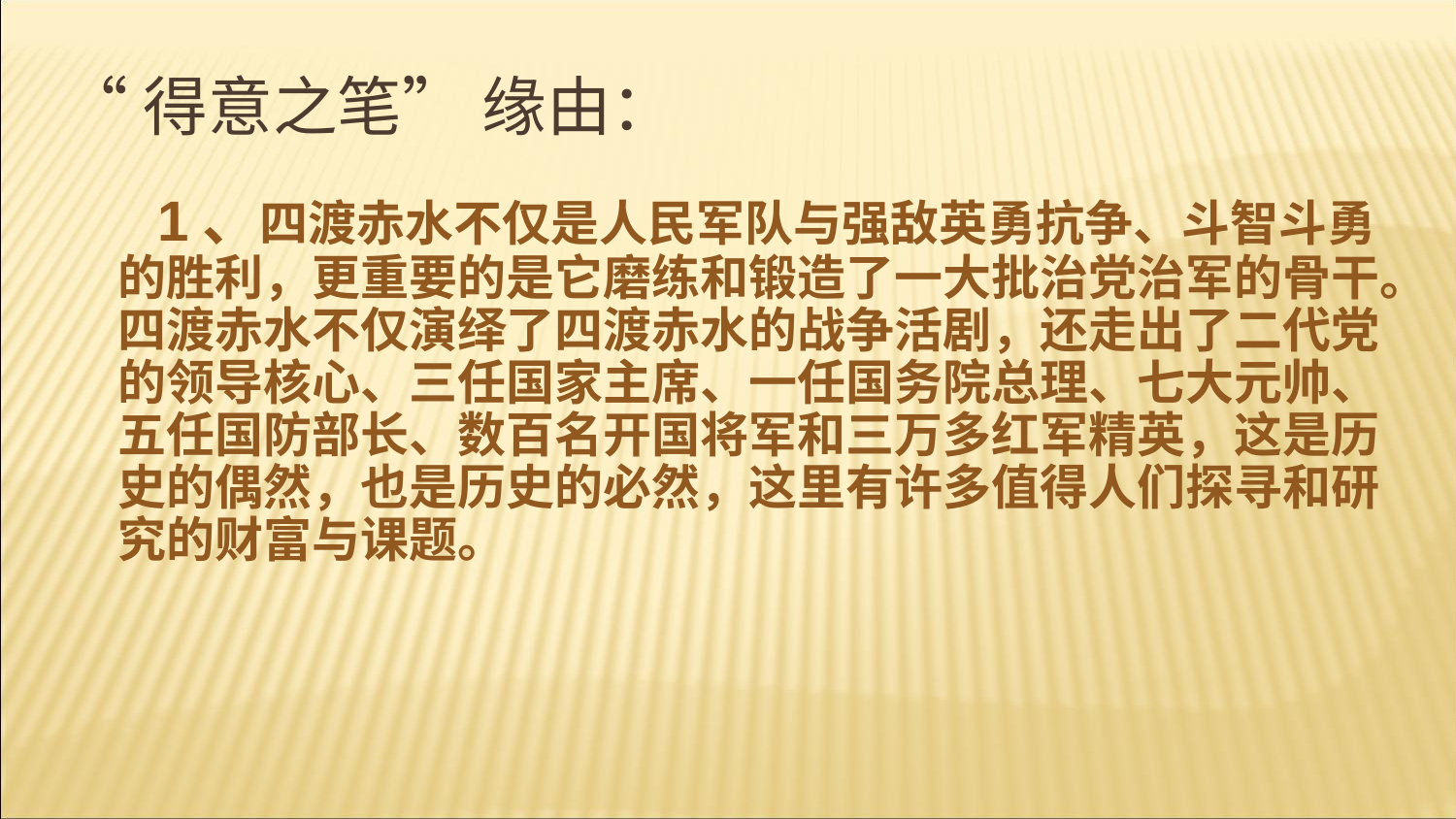

“得意之笔” 缘由：
      1、四渡赤水不仅是人民军队与强敌英勇抗争、斗智斗勇的胜利，更重要的是它磨练和锻造了一大批治党治军的骨干。四渡赤水不仅演绎了四渡赤水的战争活剧，还走出了二代党的领导核心、三任国家主席、一任国务院总理、七大元帅、五任国防部长、数百名开国将军和三万多红军精英，这是历史的偶然，也是历史的必然，这里有许多值得人们探寻和研究的财富与课题。